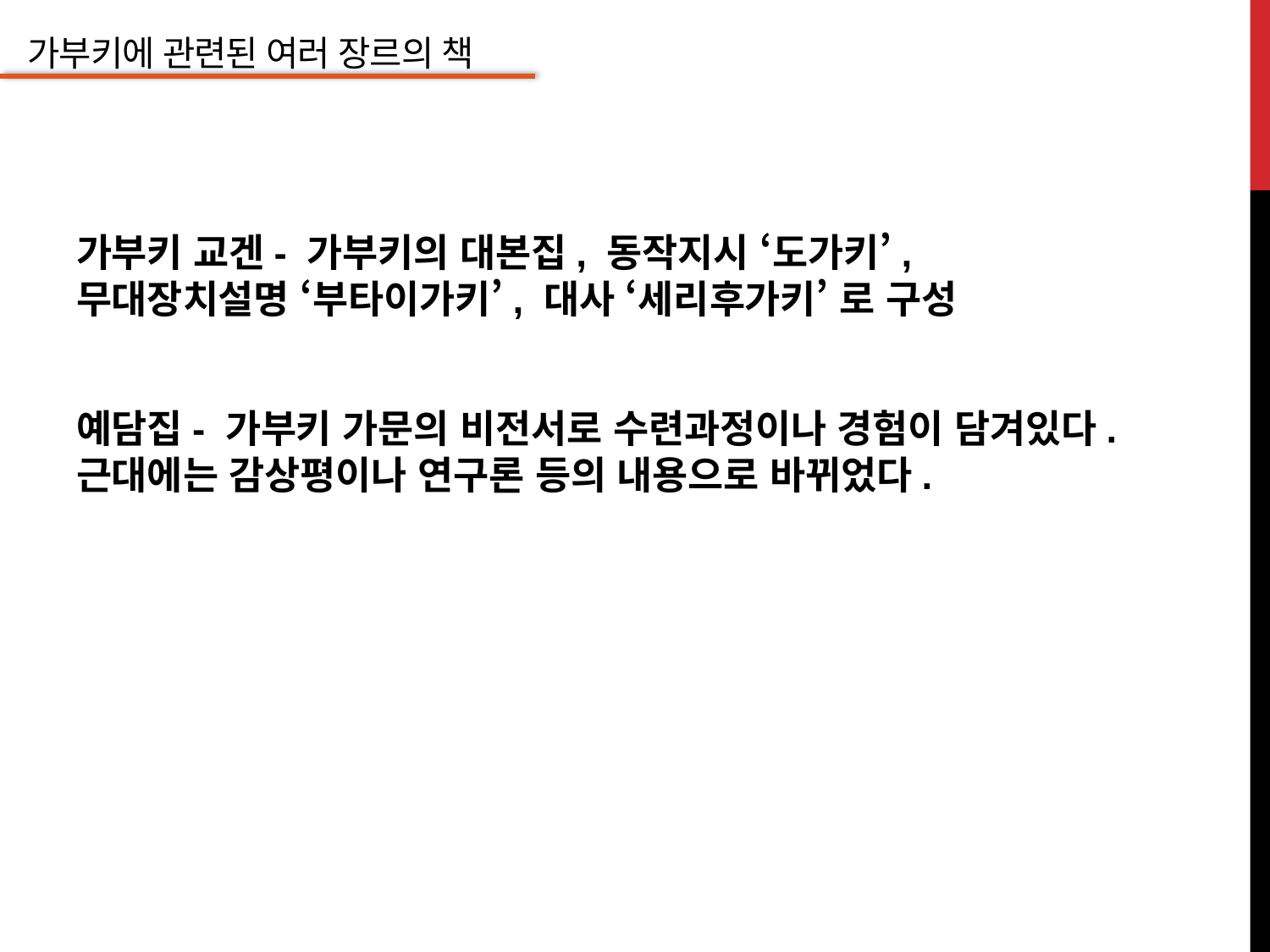

# 가부키에 관련된 여러 장르의 책
가부키 교겐- 가부키의 대본집, 동작지시 ‘도가키’,
무대장치설명 ‘부타이가키’, 대사 ‘세리후가키’ 로 구성

예담집- 가부키 가문의 비전서로 수련과정이나 경험이 담겨있다.
근대에는 감상평이나 연구론 등의 내용으로 바뀌었다.